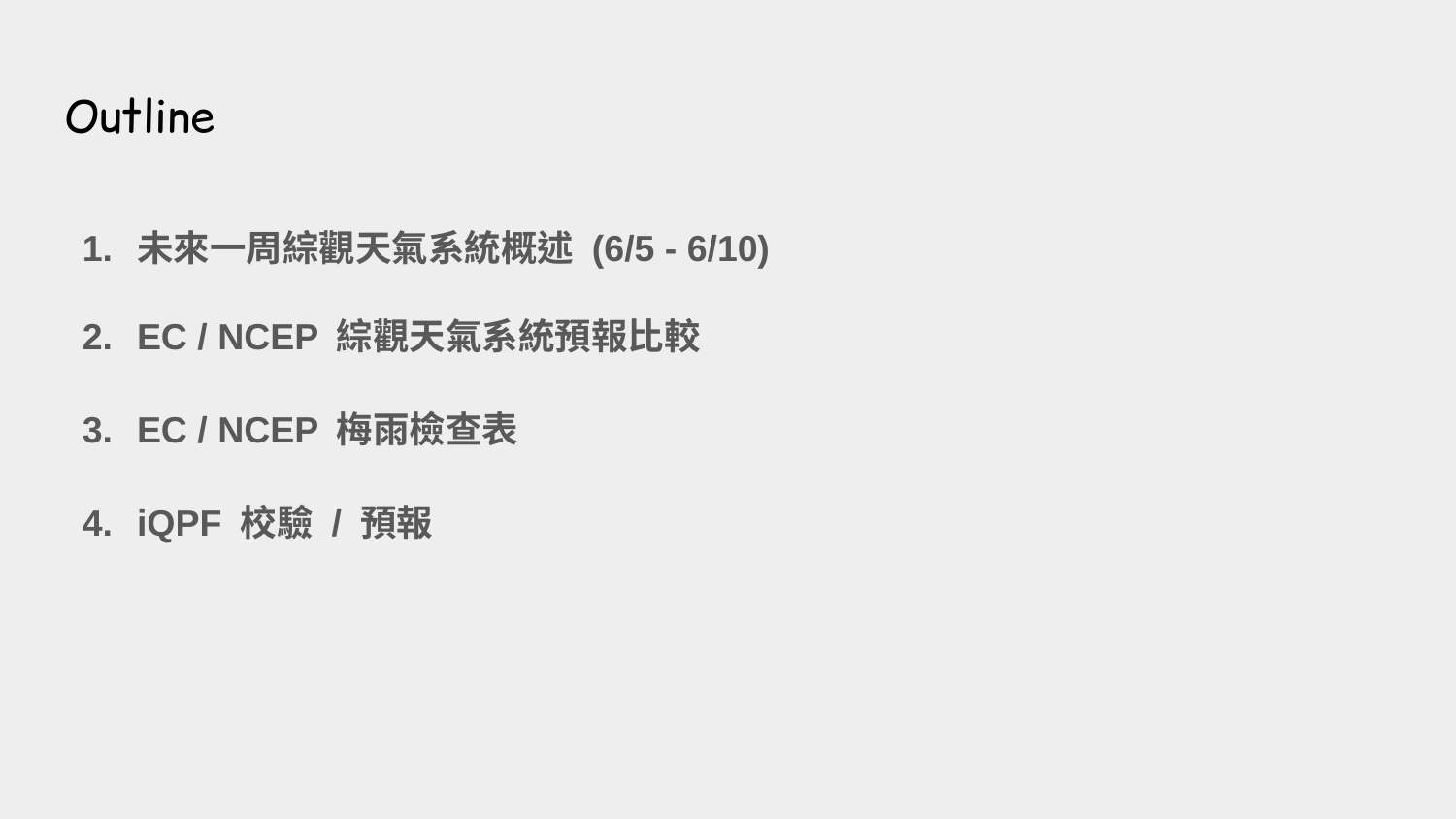

# Outline
未來一周綜觀天氣系統概述 (6/5 - 6/10)
EC / NCEP 綜觀天氣系統預報比較
EC / NCEP 梅雨檢查表
iQPF 校驗 / 預報